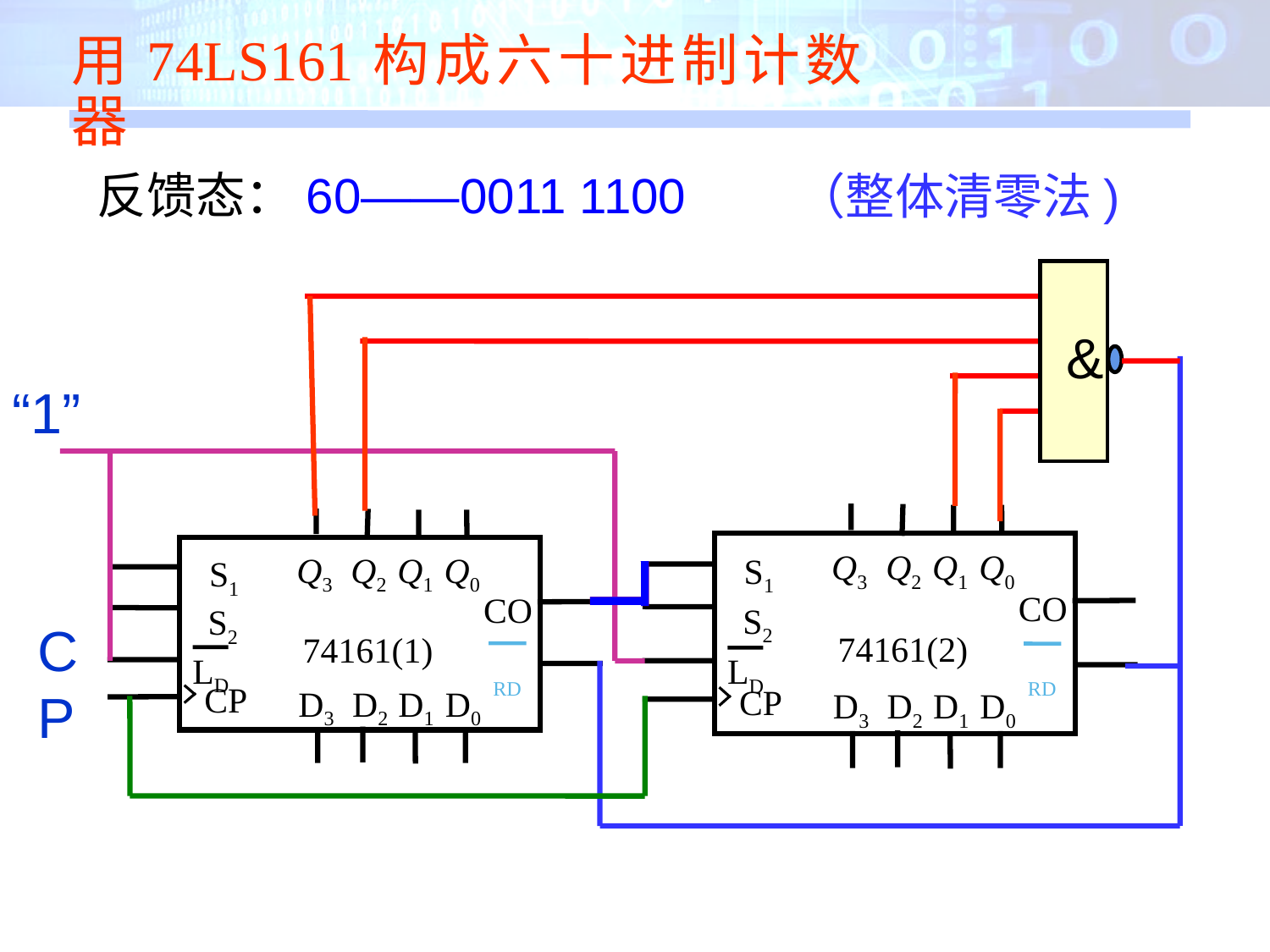

用74LS161构成六十进制计数器
反馈态：60——0011 1100
（整体清零法)

&

“1”

Q3
Q2
Q1
Q0
S1

CO
S2

74161(2)
RD

LD

CP
D3
D2
D1
D0

Q3
Q2
Q1
Q0
S1

CO
S2

74161(1)
RD

LD

CP
D3
D2
D1
D0

CP